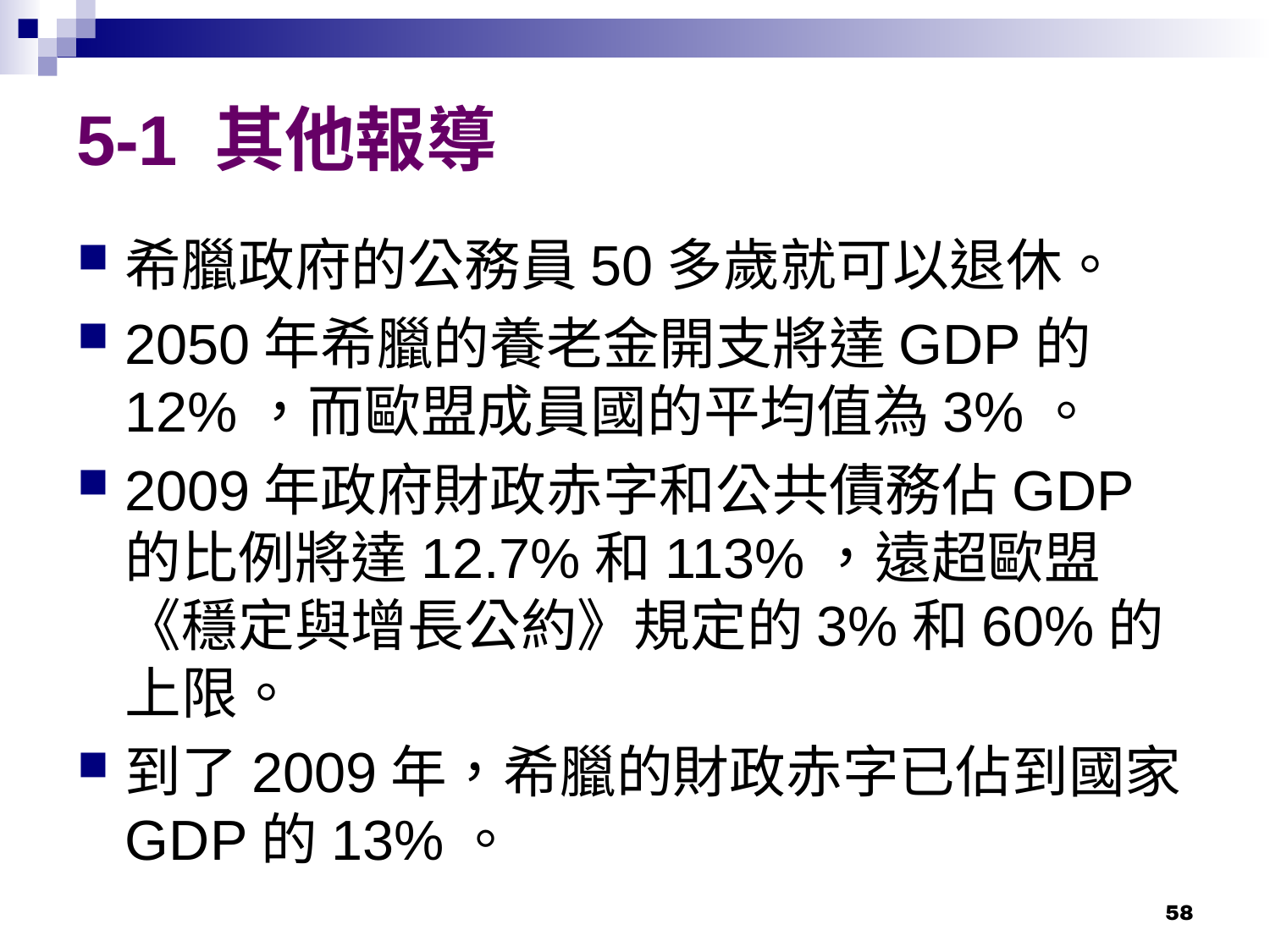

# 5-1 其他報導
希臘政府的公務員50多歲就可以退休。
2050年希臘的養老金開支將達GDP的12%，而歐盟成員國的平均值為3%。
2009年政府財政赤字和公共債務佔GDP的比例將達12.7%和113%，遠超歐盟《穩定與增長公約》規定的3%和60%的上限。
到了2009年，希臘的財政赤字已佔到國家GDP的13%。
58